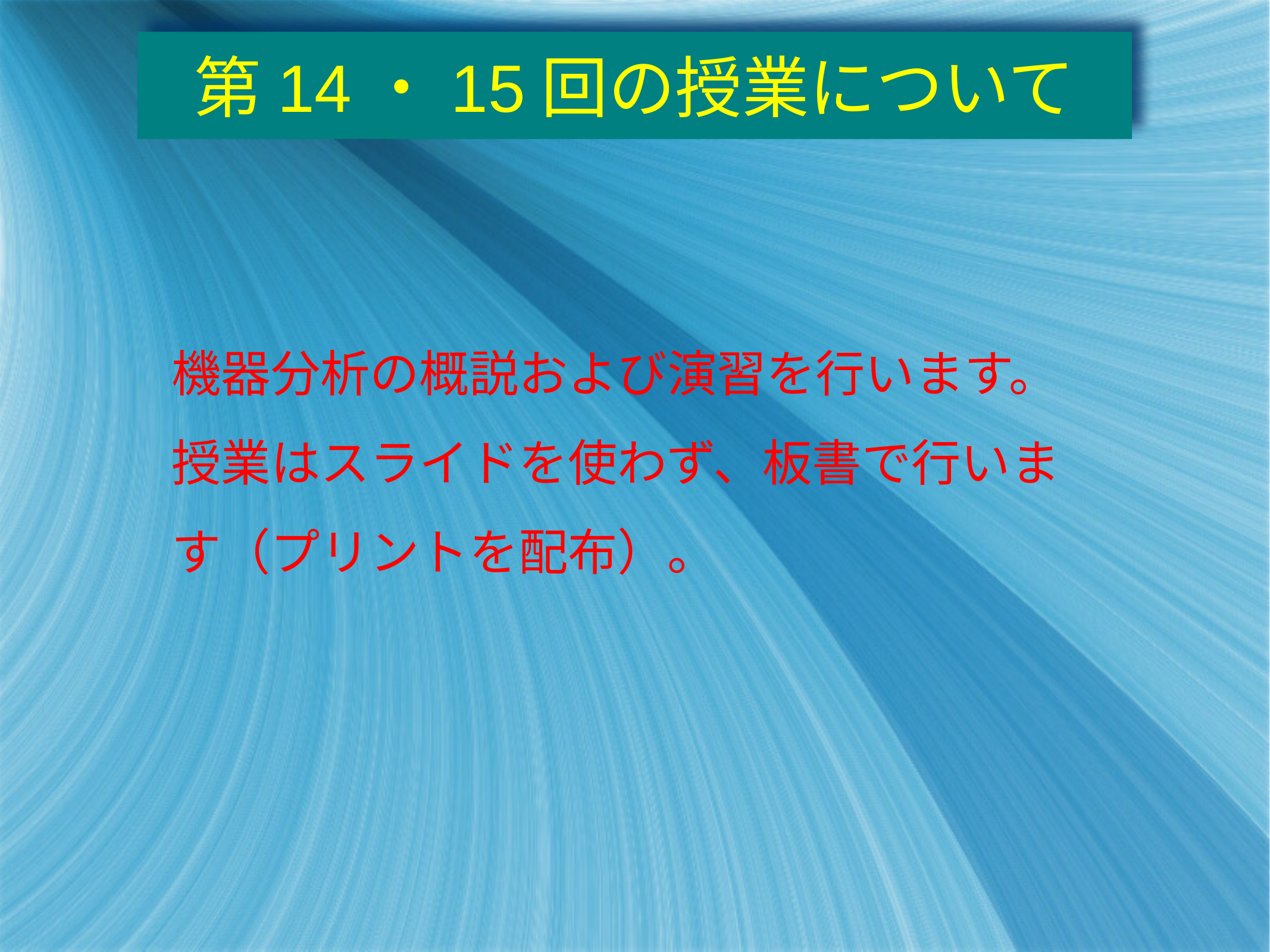

第14・15回の授業について
機器分析の概説および演習を行います。授業はスライドを使わず、板書で行います（プリントを配布）。